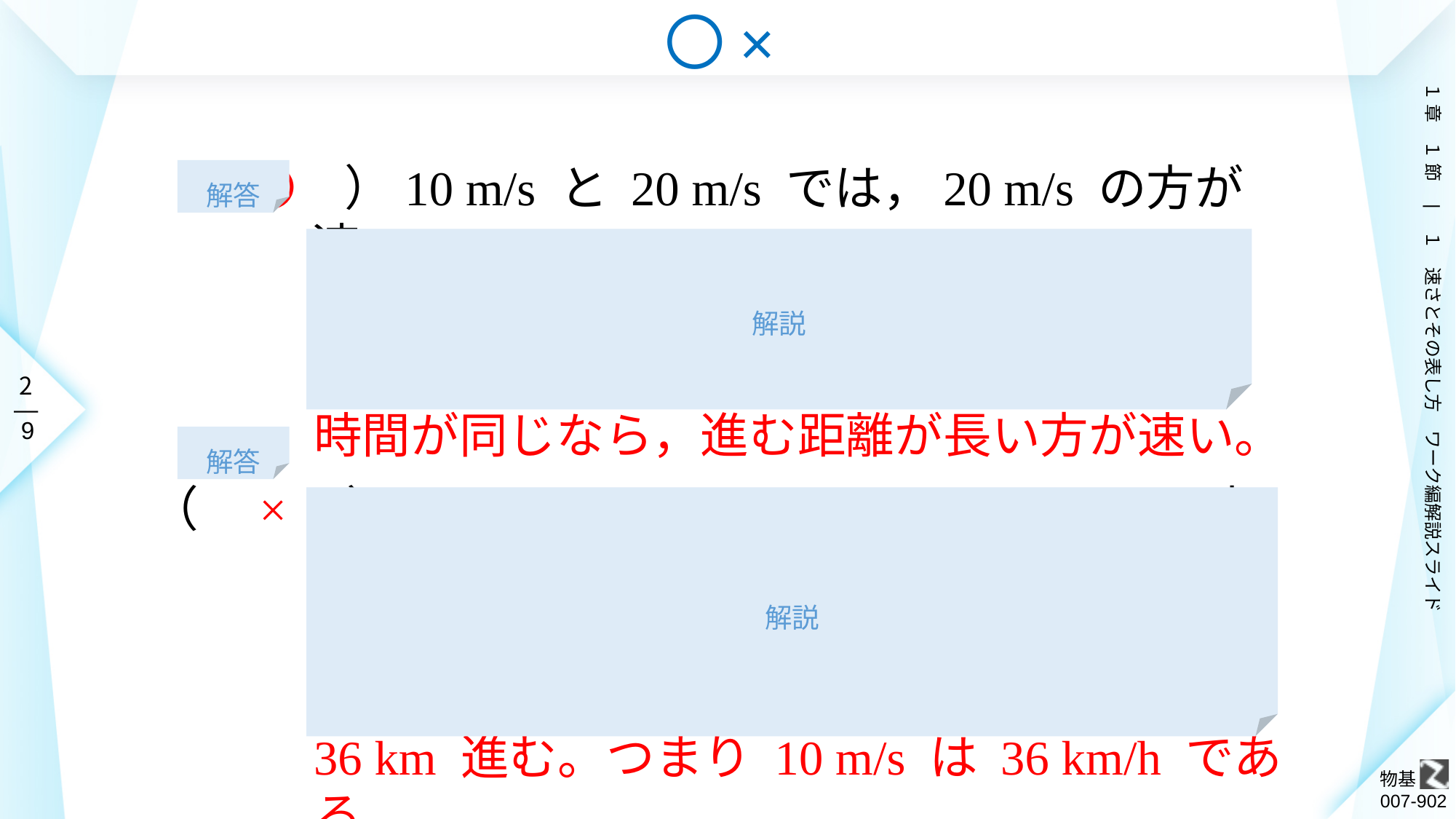

# 〇×
（　〇　）10 m/s と 20 m/s では，20 m/s の方が速い。
10 m/s とは 1 s に 10 m 進むということ。
20 m/s とは 1 s に 20 m 進むということ。
時間が同じなら，進む距離が長い方が速い。
（　×　）10 m/s と 30 km/h では，30 km/h の方が速い。
10 m/s は 1 s に 10 m 進む速さ。1 h（ = 3600 s） では 10 m/s × 3600 s  =  36000 m  =  36 km 進む。つまり 10 m/s は 36 km/h である。
単位が異なるときは，単位をそろえて比較する。

解答
解説
解答
解説